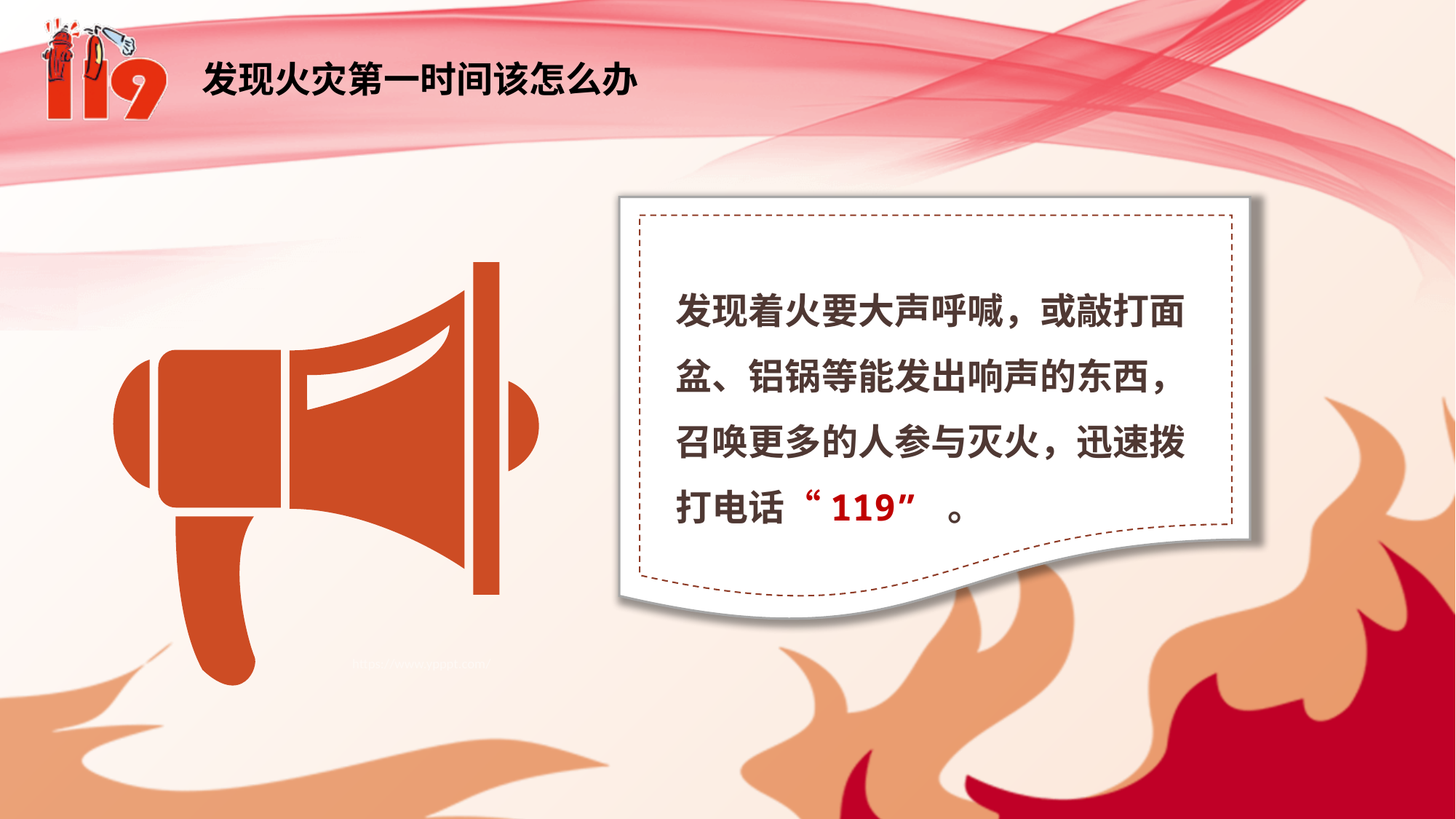

发现火灾第一时间该怎么办

发现着火要大声呼喊，或敲打面盆、铝锅等能发出响声的东西，召唤更多的人参与灭火，迅速拨打电话“119” 。

https://www.ypppt.com/